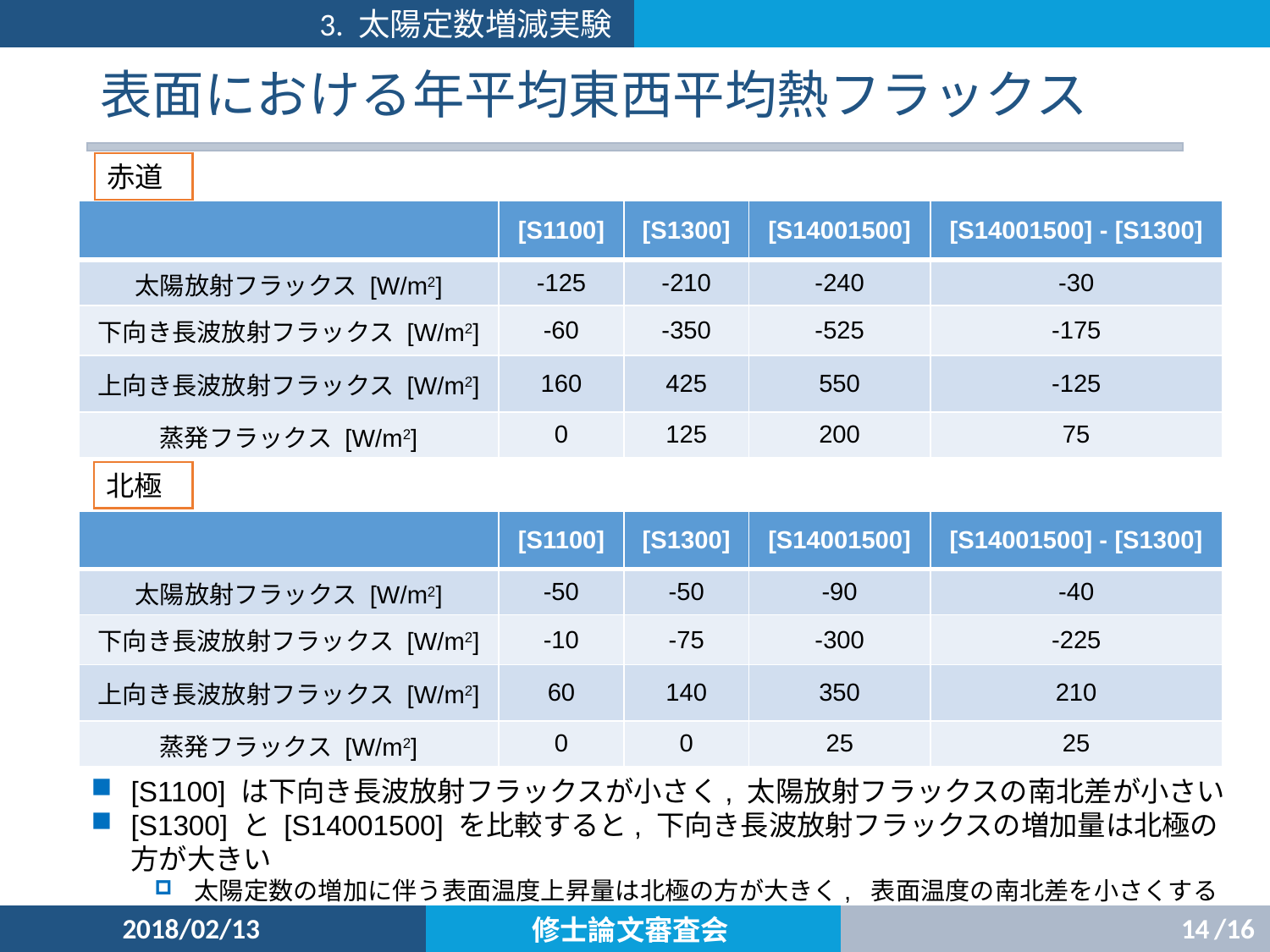

# 表面における年平均東西平均熱フラックス
赤道
|  | [S1100] | [S1300] | [S14001500] | [S14001500] - [S1300] |
| --- | --- | --- | --- | --- |
| 太陽放射フラックス [W/m2] | -125 | -210 | -240 | -30 |
| 下向き長波放射フラックス [W/m2] | -60 | -350 | -525 | -175 |
| 上向き長波放射フラックス [W/m2] | 160 | 425 | 550 | -125 |
| 蒸発フラックス [W/m2] | 0 | 125 | 200 | 75 |
北極
|  | [S1100] | [S1300] | [S14001500] | [S14001500] - [S1300] |
| --- | --- | --- | --- | --- |
| 太陽放射フラックス [W/m2] | -50 | -50 | -90 | -40 |
| 下向き長波放射フラックス [W/m2] | -10 | -75 | -300 | -225 |
| 上向き長波放射フラックス [W/m2] | 60 | 140 | 350 | 210 |
| 蒸発フラックス [W/m2] | 0 | 0 | 25 | 25 |
[S1100] は下向き長波放射フラックスが小さく, 太陽放射フラックスの南北差が小さい
[S1300] と [S14001500] を比較すると, 下向き長波放射フラックスの増加量は北極の方が大きい
太陽定数の増加に伴う表面温度上昇量は北極の方が大きく,  表面温度の南北差を小さくする
2018/02/13
14
修士論文審査会